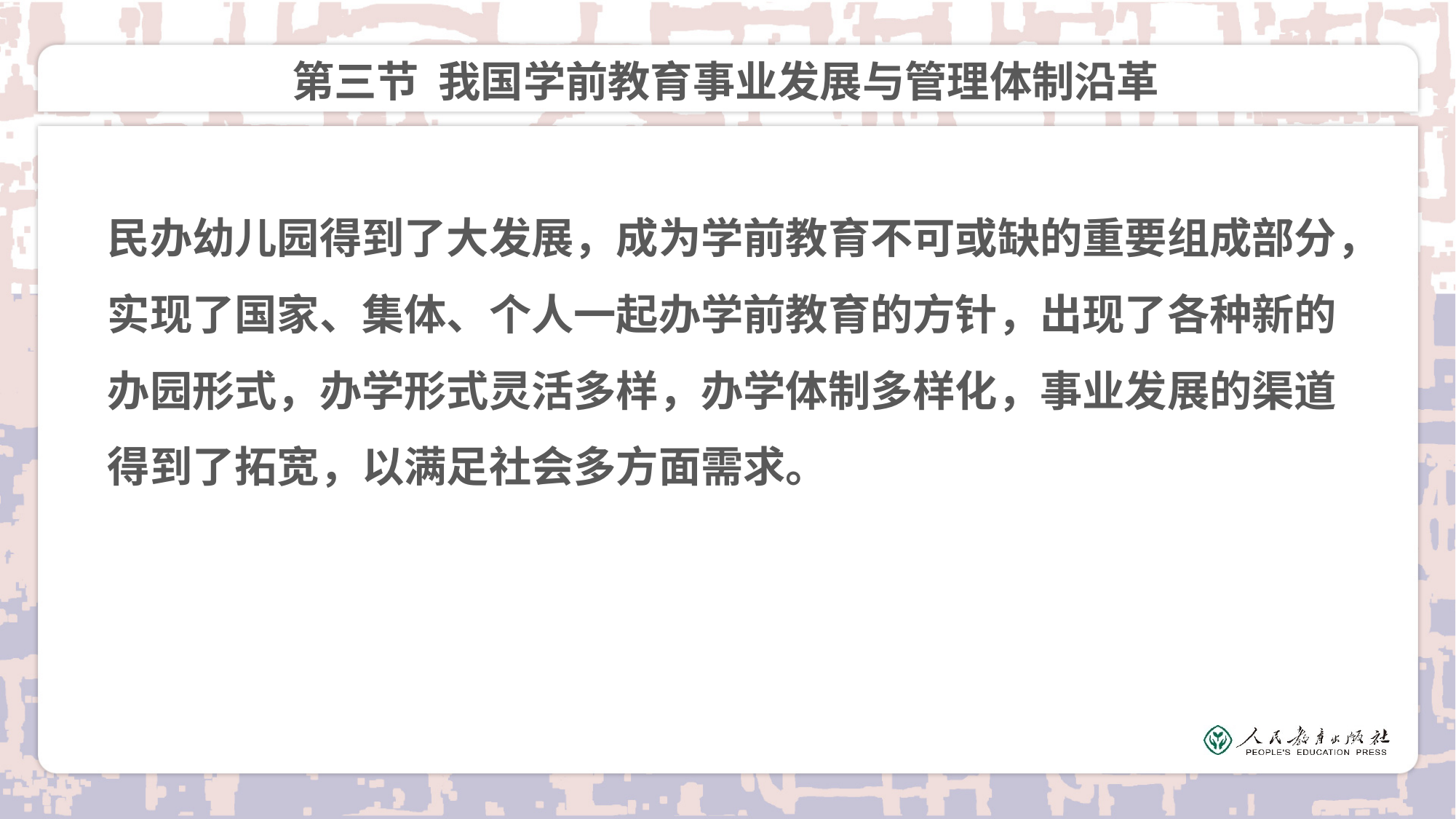

# 第三节  我国学前教育事业发展与管理体制沿革
民办幼儿园得到了大发展，成为学前教育不可或缺的重要组成部分，实现了国家、集体、个人一起办学前教育的方针，出现了各种新的办园形式，办学形式灵活多样，办学体制多样化，事业发展的渠道得到了拓宽，以满足社会多方面需求。